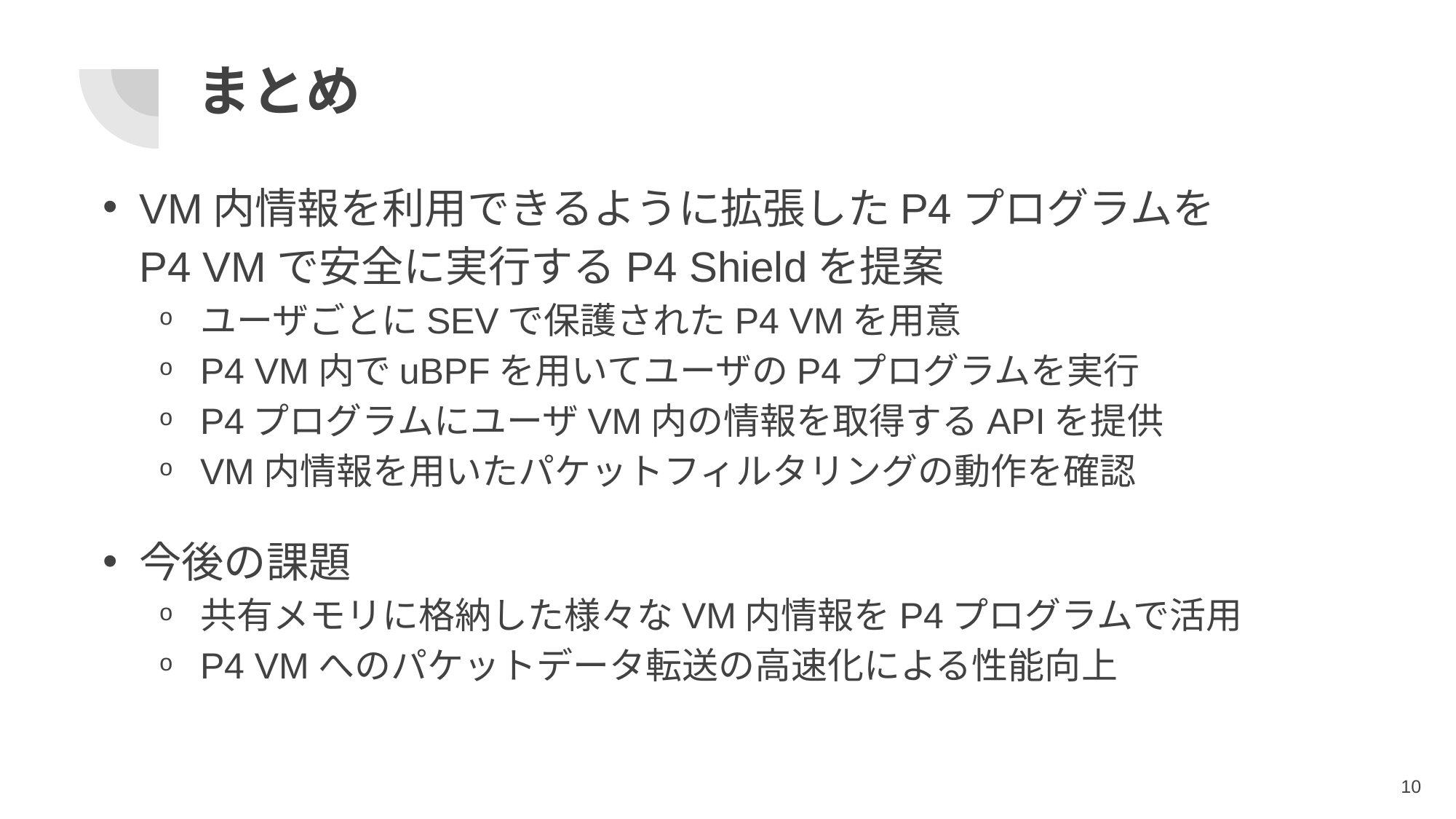

# まとめ
VM内情報を利用できるように拡張したP4プログラムを
P4 VMで安全に実行するP4 Shieldを提案
ユーザごとにSEVで保護されたP4 VMを用意
P4 VM内でuBPFを用いてユーザのP4プログラムを実行
P4プログラムにユーザVM内の情報を取得するAPIを提供
VM内情報を用いたパケットフィルタリングの動作を確認

今後の課題
共有メモリに格納した様々なVM内情報をP4プログラムで活用
P4 VMへのパケットデータ転送の高速化による性能向上
10